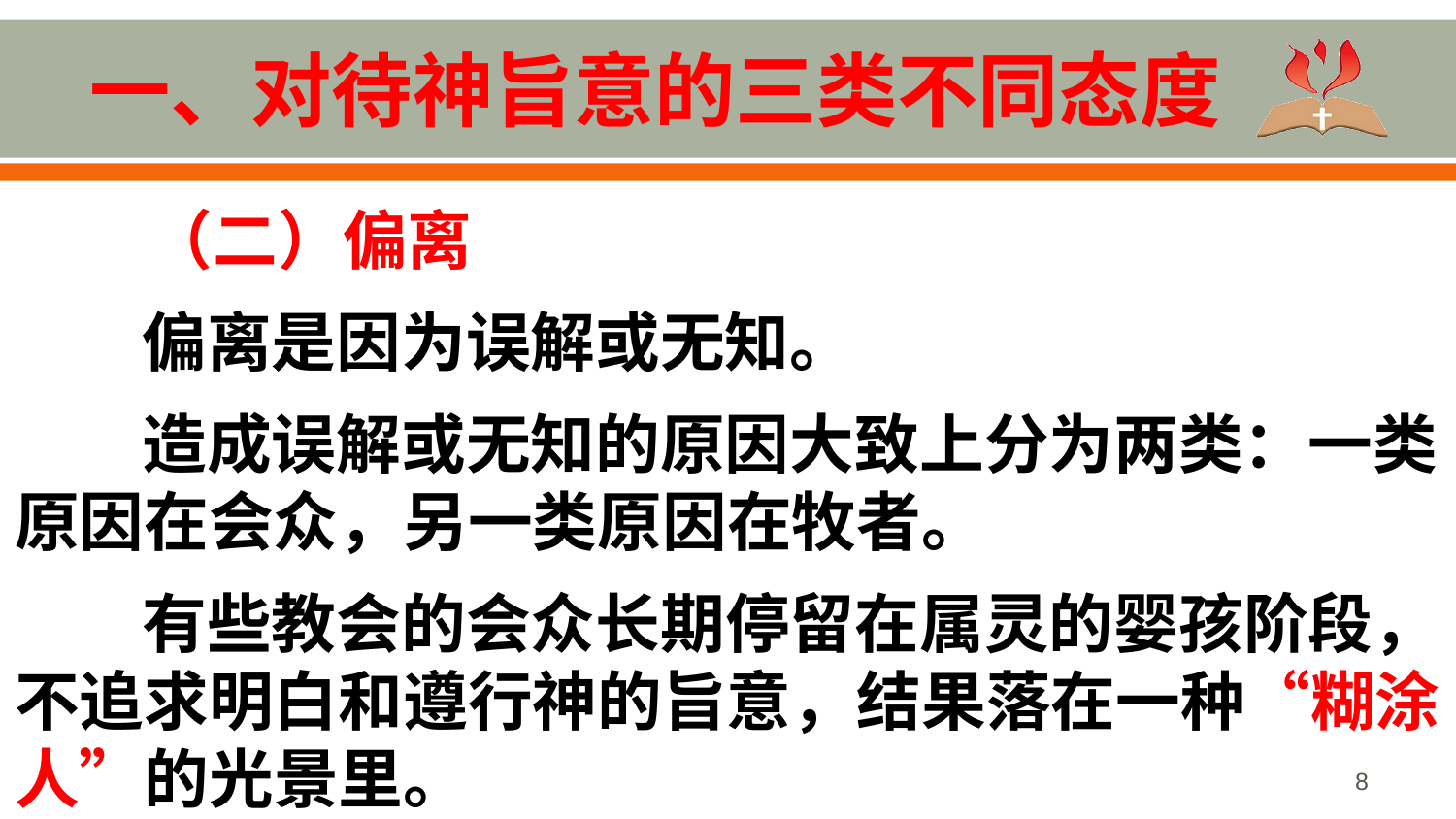

# 一、对待神旨意的三类不同态度
        （二）偏离
偏离是因为误解或无知。
造成误解或无知的原因大致上分为两类：一类原因在会众，另一类原因在牧者。
有些教会的会众长期停留在属灵的婴孩阶段，不追求明白和遵行神的旨意，结果落在一种“糊涂人”的光景里。

8